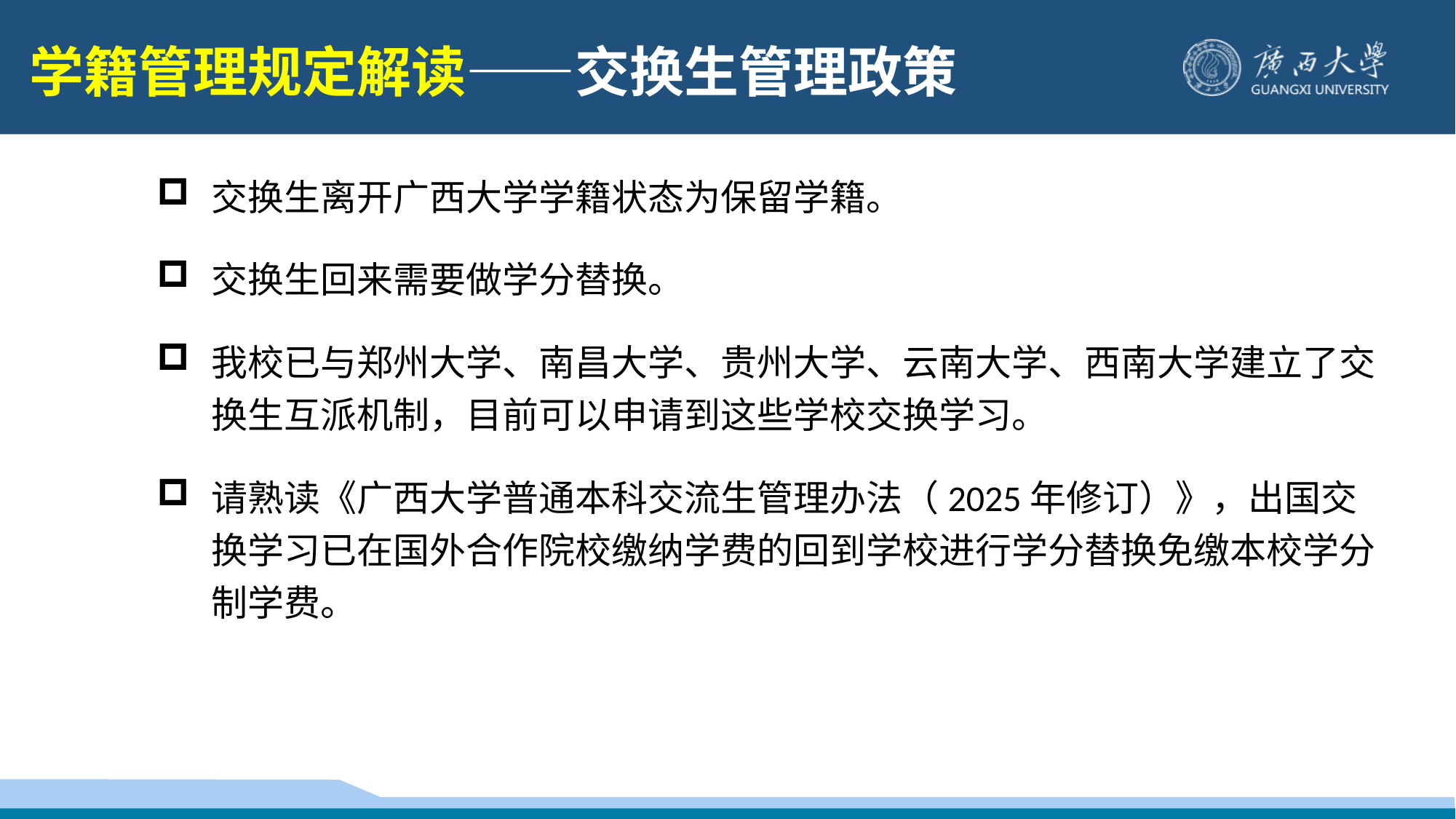

学籍管理规定解读——交换生管理政策
交换生离开广西大学学籍状态为保留学籍。
交换生回来需要做学分替换。
我校已与郑州大学、南昌大学、贵州大学、云南大学、西南大学建立了交换生互派机制，目前可以申请到这些学校交换学习。
请熟读《广西大学普通本科交流生管理办法（2025年修订）》，出国交换学习已在国外合作院校缴纳学费的回到学校进行学分替换免缴本校学分制学费。